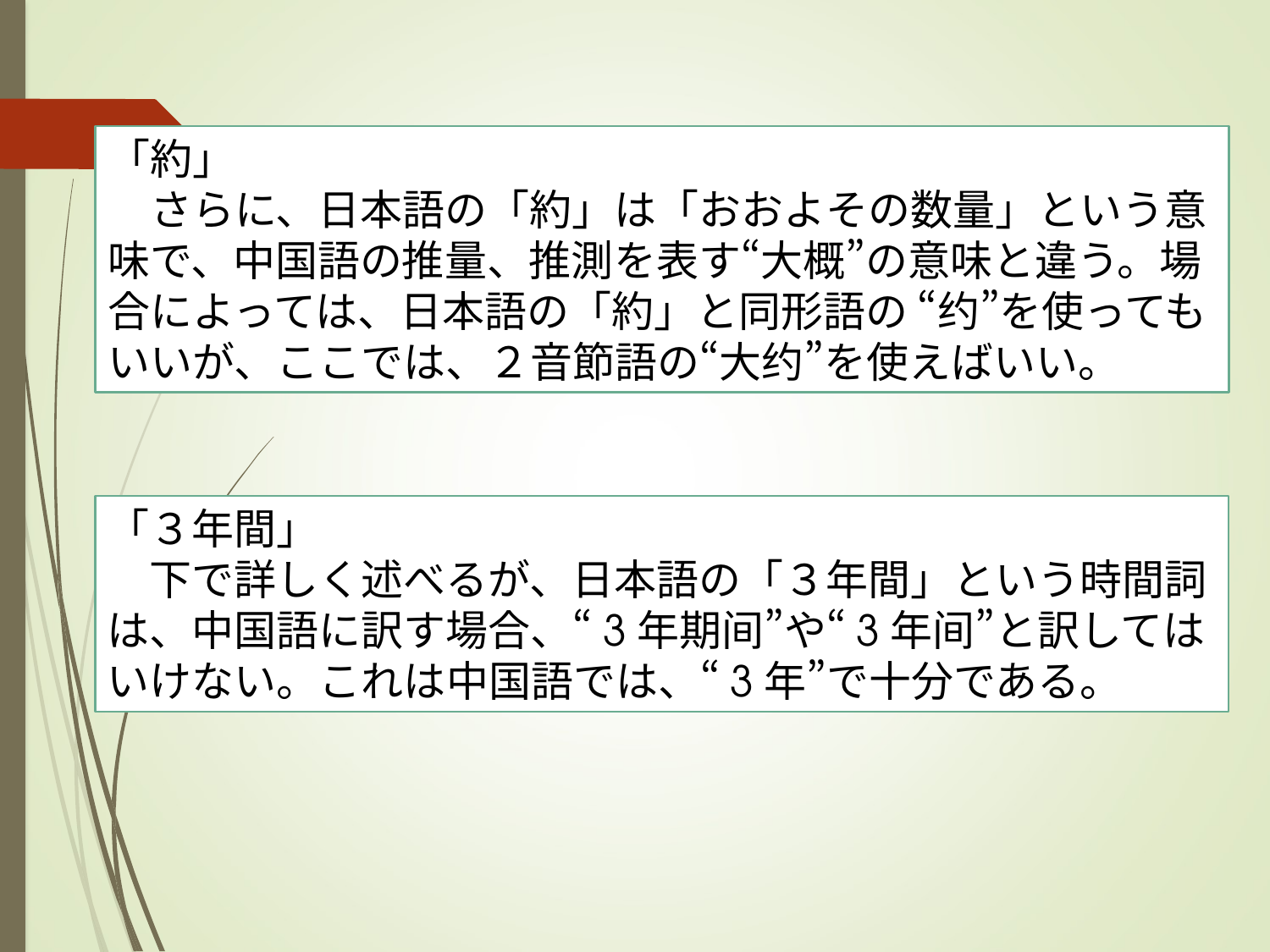

「約」
　さらに、日本語の「約」は「おおよその数量」という意味で、中国語の推量、推測を表す“大概”の意味と違う。場合によっては、日本語の「約」と同形語の “约”を使ってもいいが、ここでは、２音節語の“大约”を使えばいい。
「３年間」
　下で詳しく述べるが、日本語の「３年間」という時間詞は、中国語に訳す場合、“3年期间”や“3年间”と訳してはいけない。これは中国語では、“3年”で十分である。